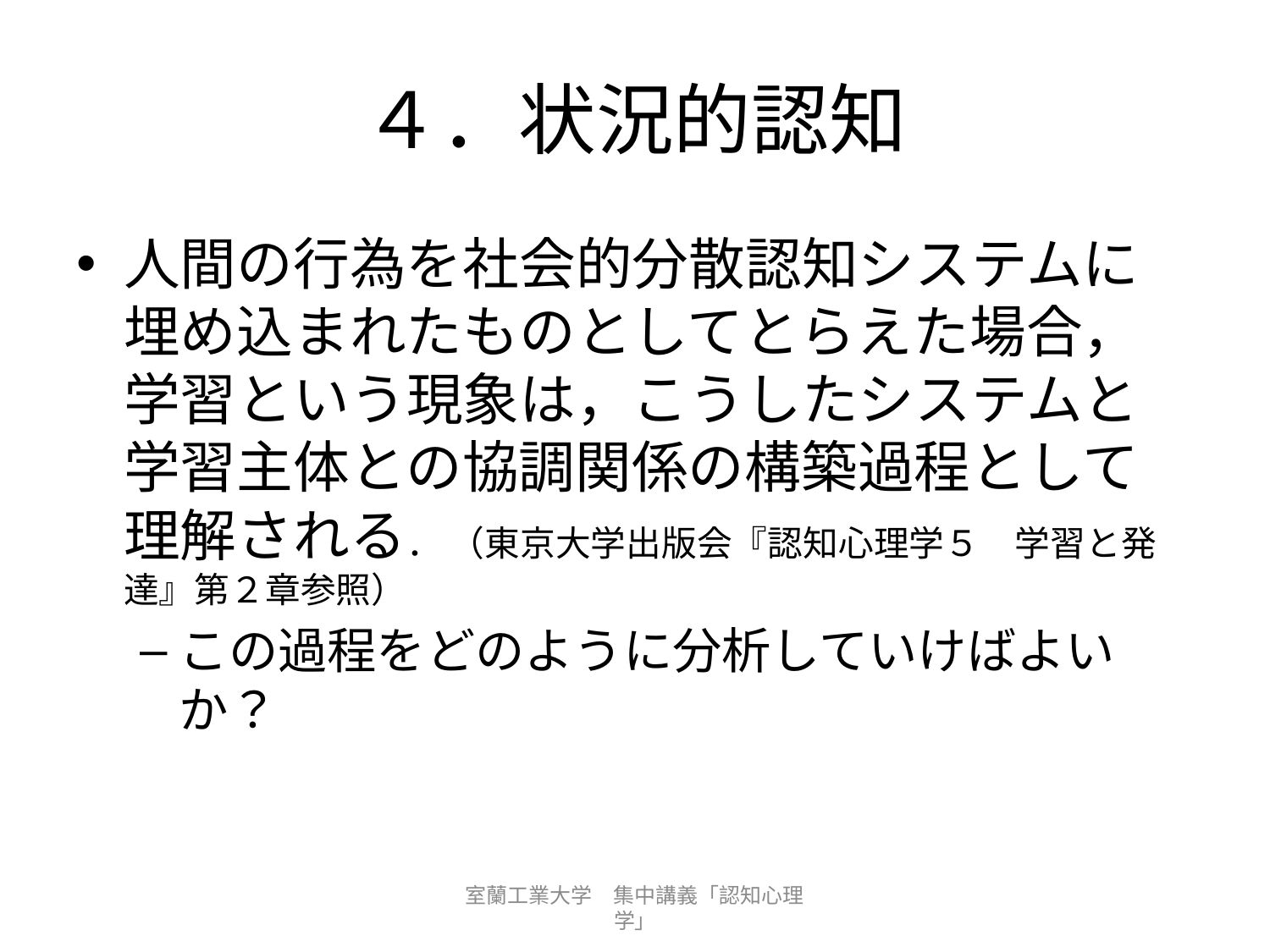

# ４．状況的認知
人間の行為を社会的分散認知システムに埋め込まれたものとしてとらえた場合，学習という現象は，こうしたシステムと学習主体との協調関係の構築過程として理解される． （東京大学出版会『認知心理学５　学習と発達』第２章参照）
この過程をどのように分析していけばよいか？
室蘭工業大学　集中講義「認知心理学」